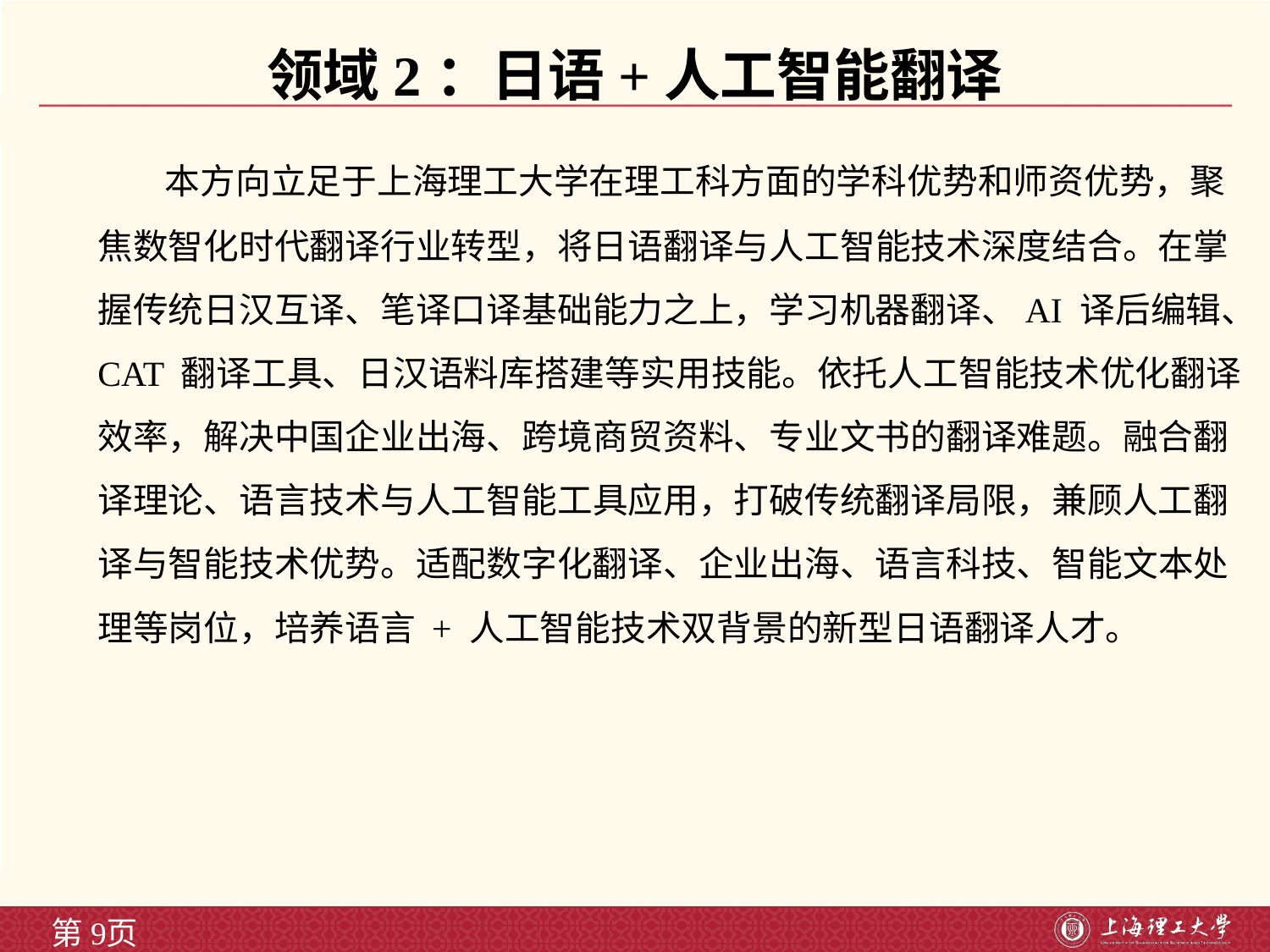

# 领域2：日语+人工智能翻译
      本方向立足于上海理工大学在理工科方面的学科优势和师资优势，聚焦数智化时代翻译行业转型，将日语翻译与人工智能技术深度结合。在掌握传统日汉互译、笔译口译基础能力之上，学习机器翻译、AI 译后编辑、CAT 翻译工具、日汉语料库搭建等实用技能。依托人工智能技术优化翻译效率，解决中国企业出海、跨境商贸资料、专业文书的翻译难题。融合翻译理论、语言技术与人工智能工具应用，打破传统翻译局限，兼顾人工翻译与智能技术优势。适配数字化翻译、企业出海、语言科技、智能文本处理等岗位，培养语言 + 人工智能技术双背景的新型日语翻译人才。

第9页